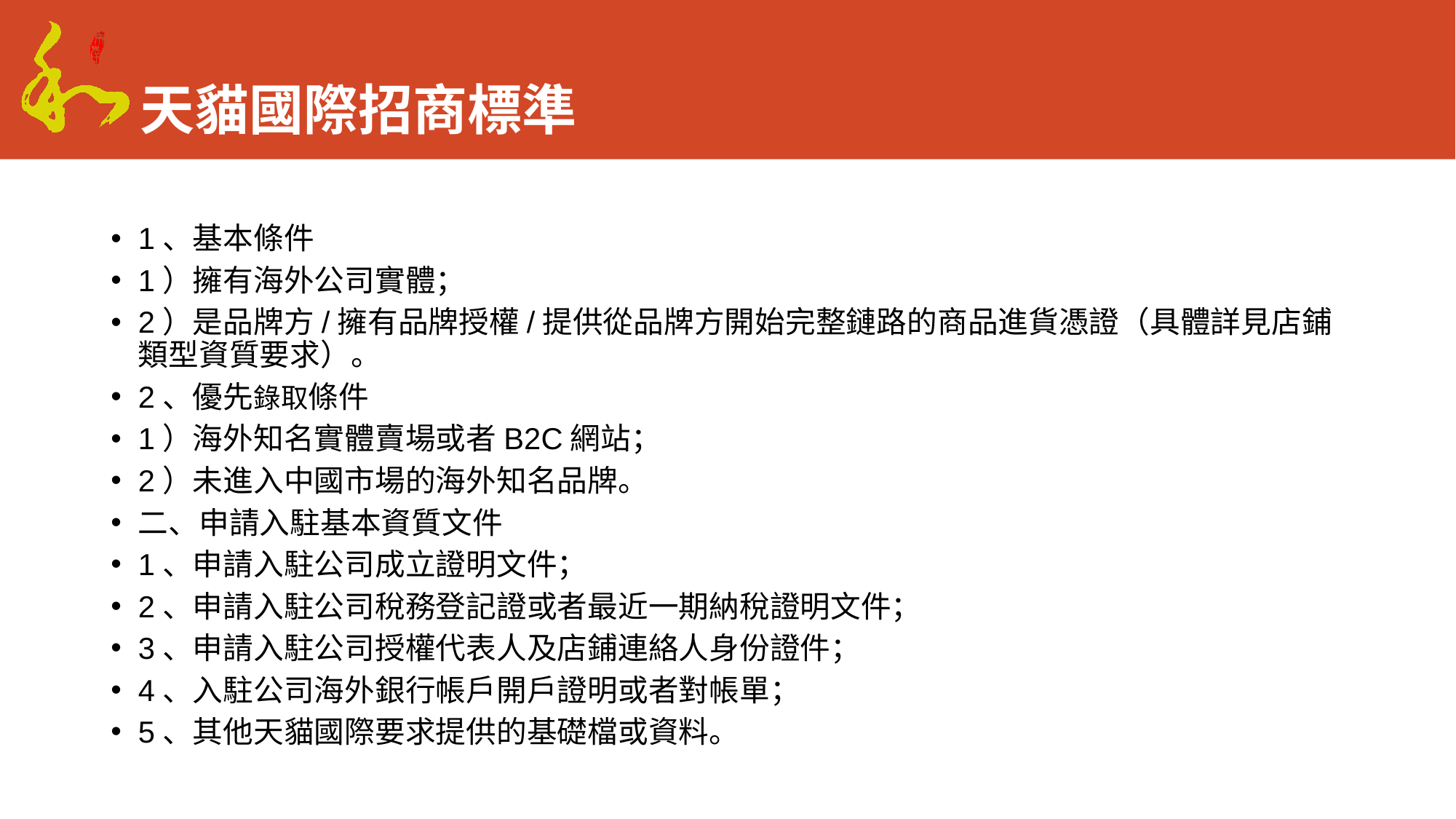

# 天貓國際招商標準
1、基本條件
1）擁有海外公司實體；
2）是品牌方/擁有品牌授權/提供從品牌方開始完整鏈路的商品進貨憑證（具體詳見店鋪類型資質要求）。
2、優先錄取條件
1）海外知名實體賣場或者B2C網站；
2）未進入中國市場的海外知名品牌。
二、申請入駐基本資質文件
1、申請入駐公司成立證明文件；
2、申請入駐公司稅務登記證或者最近一期納稅證明文件；
3、申請入駐公司授權代表人及店鋪連絡人身份證件；
4、入駐公司海外銀行帳戶開戶證明或者對帳單；
5、其他天貓國際要求提供的基礎檔或資料。